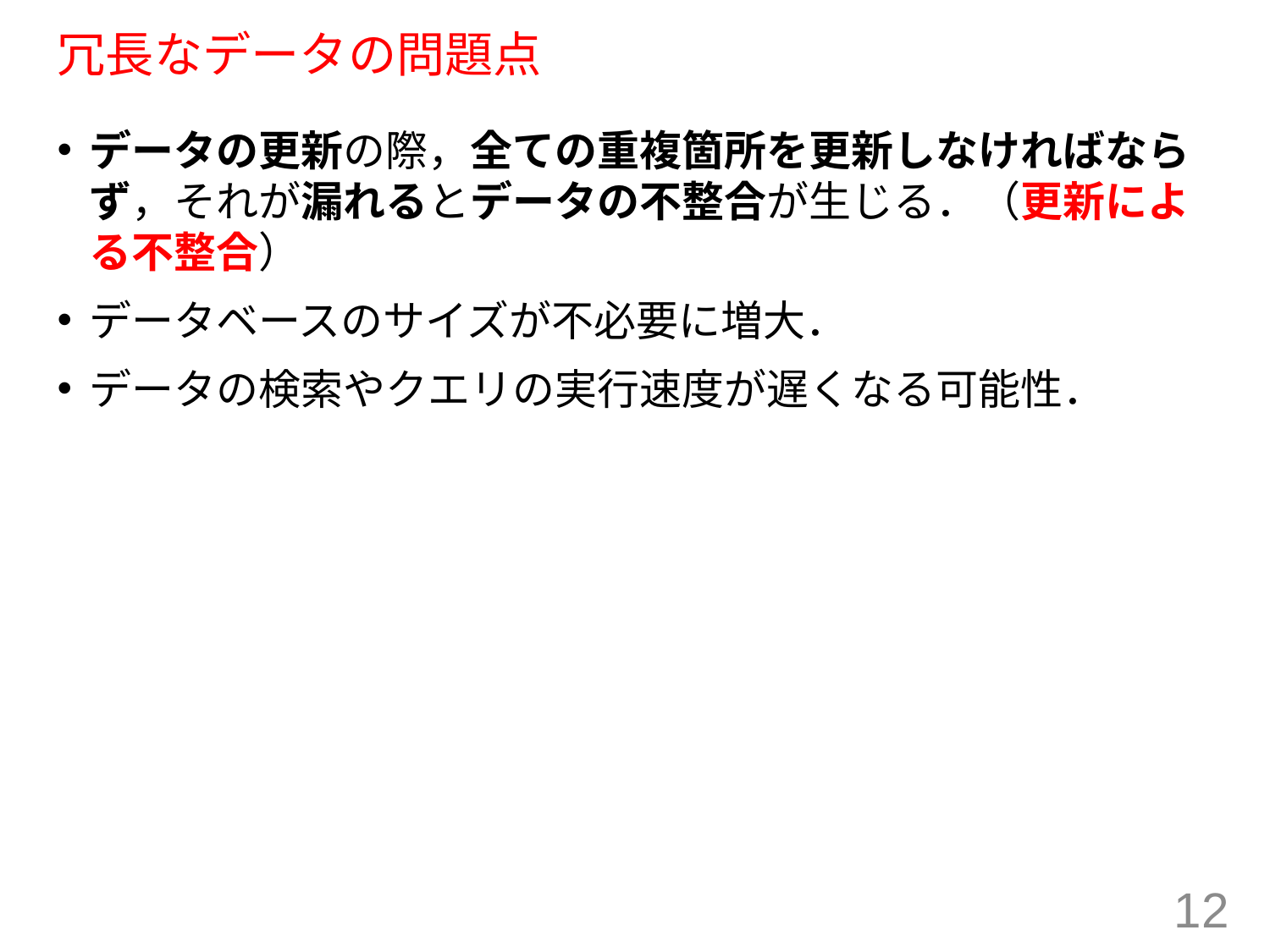

# 冗長なデータの問題点
データの更新の際，全ての重複箇所を更新しなければならず，それが漏れるとデータの不整合が生じる．（更新による不整合）
データベースのサイズが不必要に増大．
データの検索やクエリの実行速度が遅くなる可能性．
12